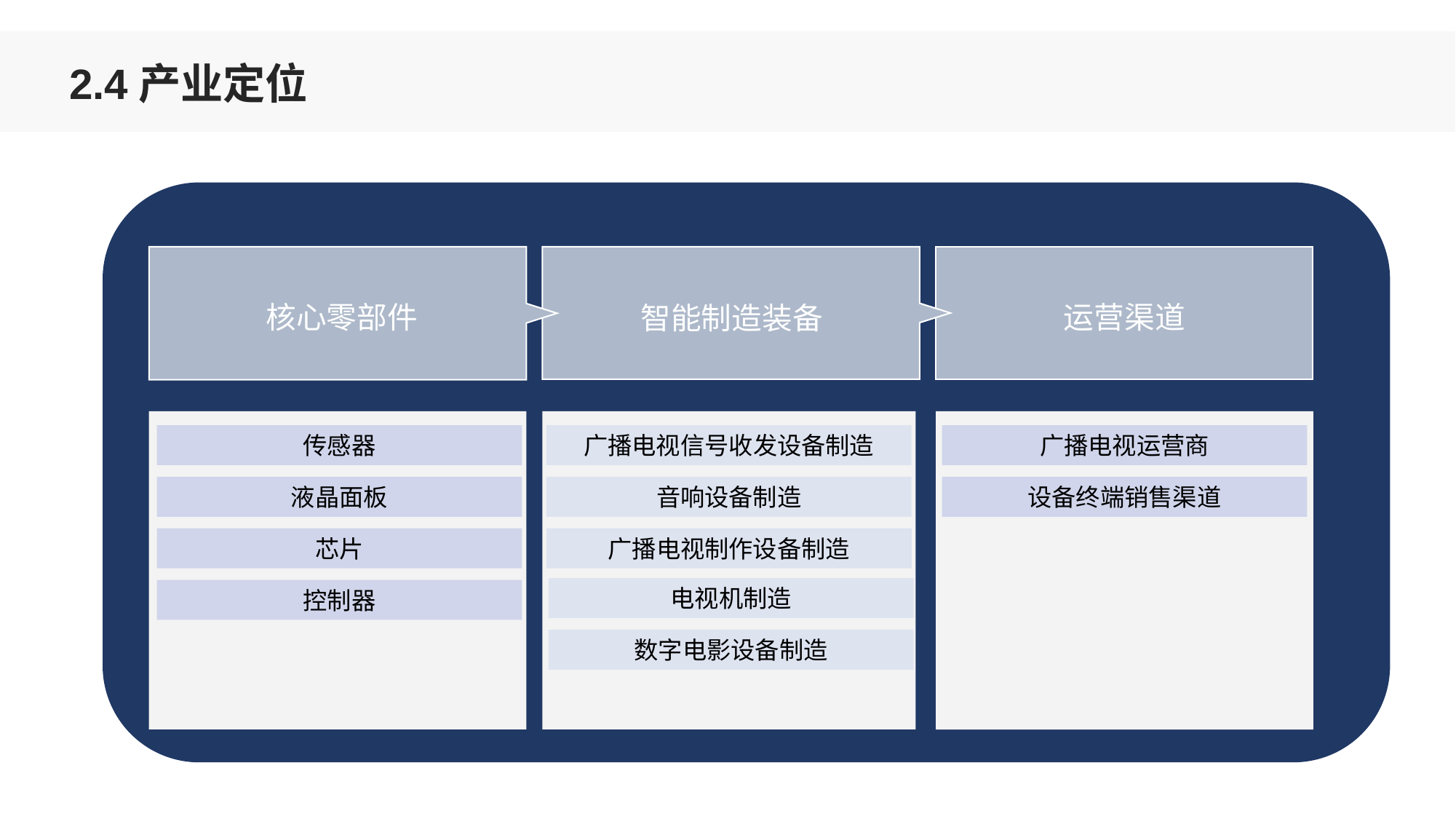

2.4产业定位

核心零部件
运营渠道
智能制造装备

传感器
广播电视信号收发设备制造
广播电视运营商
液晶面板
音响设备制造
设备终端销售渠道
芯片
广播电视制作设备制造
电视机制造
控制器
数字电影设备制造